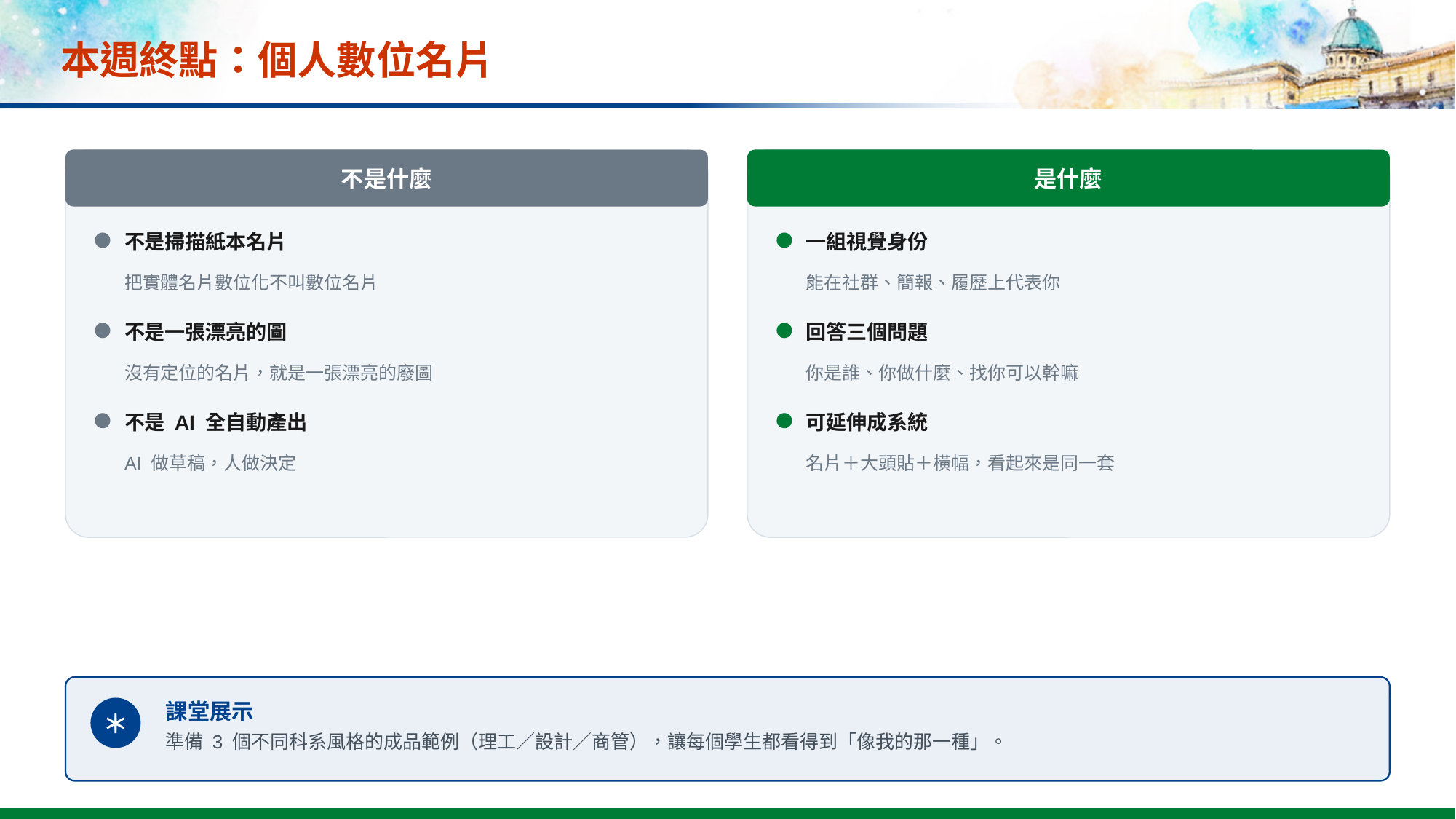

# 本週終點：個人數位名片

不是什麼

是什麼
不是掃描紙本名片
一組視覺身份

把實體名片數位化不叫數位名片
能在社群、簡報、履歷上代表你
不是一張漂亮的圖
回答三個問題

沒有定位的名片，就是一張漂亮的廢圖
你是誰、你做什麼、找你可以幹嘛
不是 AI 全自動產出
可延伸成系統

AI 做草稿，人做決定
名片＋大頭貼＋橫幅，看起來是同一套

課堂展示
＊
準備 3 個不同科系風格的成品範例（理工／設計／商管），讓每個學生都看得到「像我的那一種」。